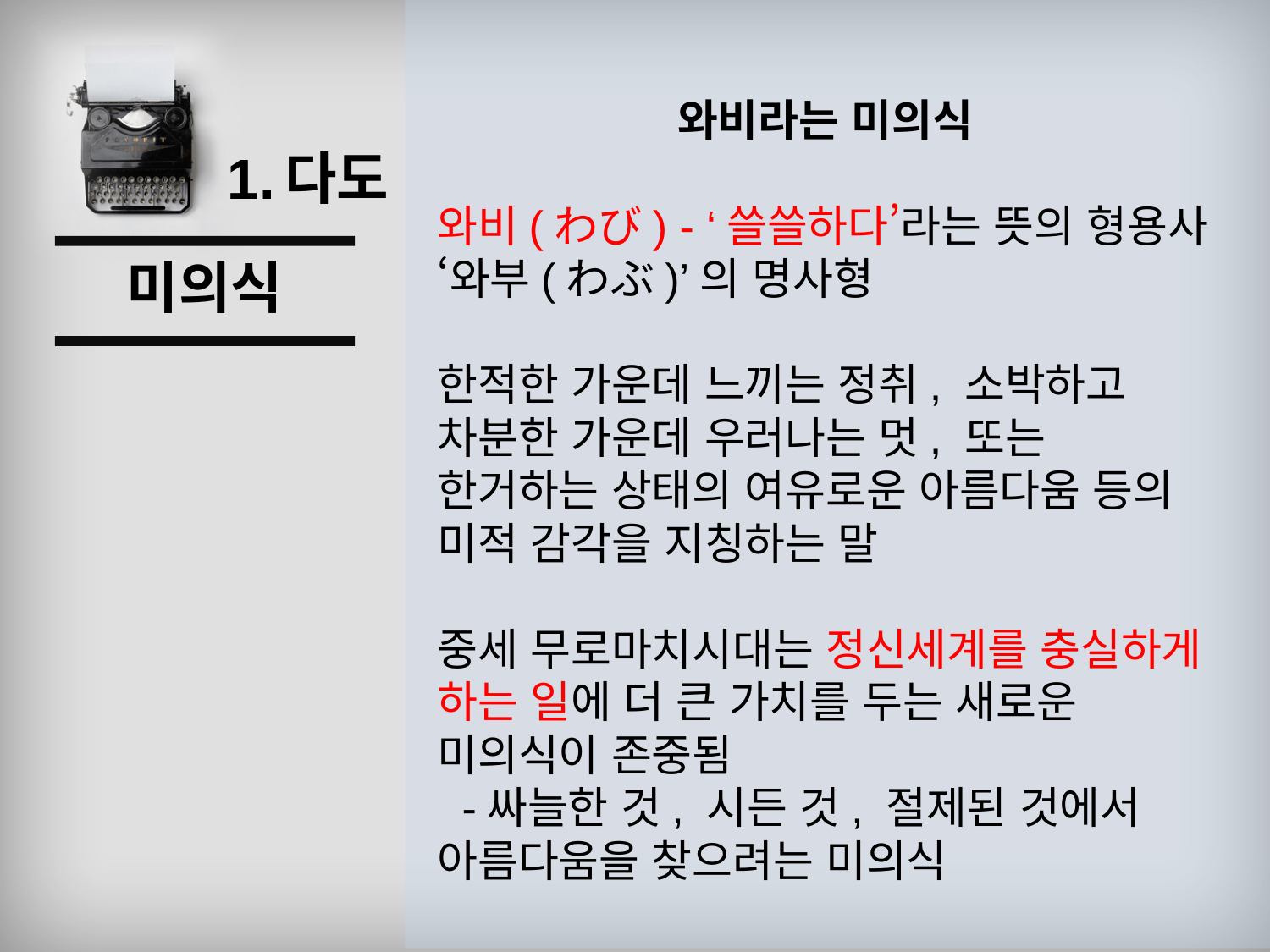

와비라는 미의식

와비(わび) - ‘쓸쓸하다’라는 뜻의 형용사 ‘와부(わぶ)’의 명사형

한적한 가운데 느끼는 정취, 소박하고 차분한 가운데 우러나는 멋, 또는 한거하는 상태의 여유로운 아름다움 등의 미적 감각을 지칭하는 말

중세 무로마치시대는 정신세계를 충실하게 하는 일에 더 큰 가치를 두는 새로운 미의식이 존중됨
  -싸늘한 것, 시든 것, 절제된 것에서 아름다움을 찾으려는 미의식
# 1.다도

미의식